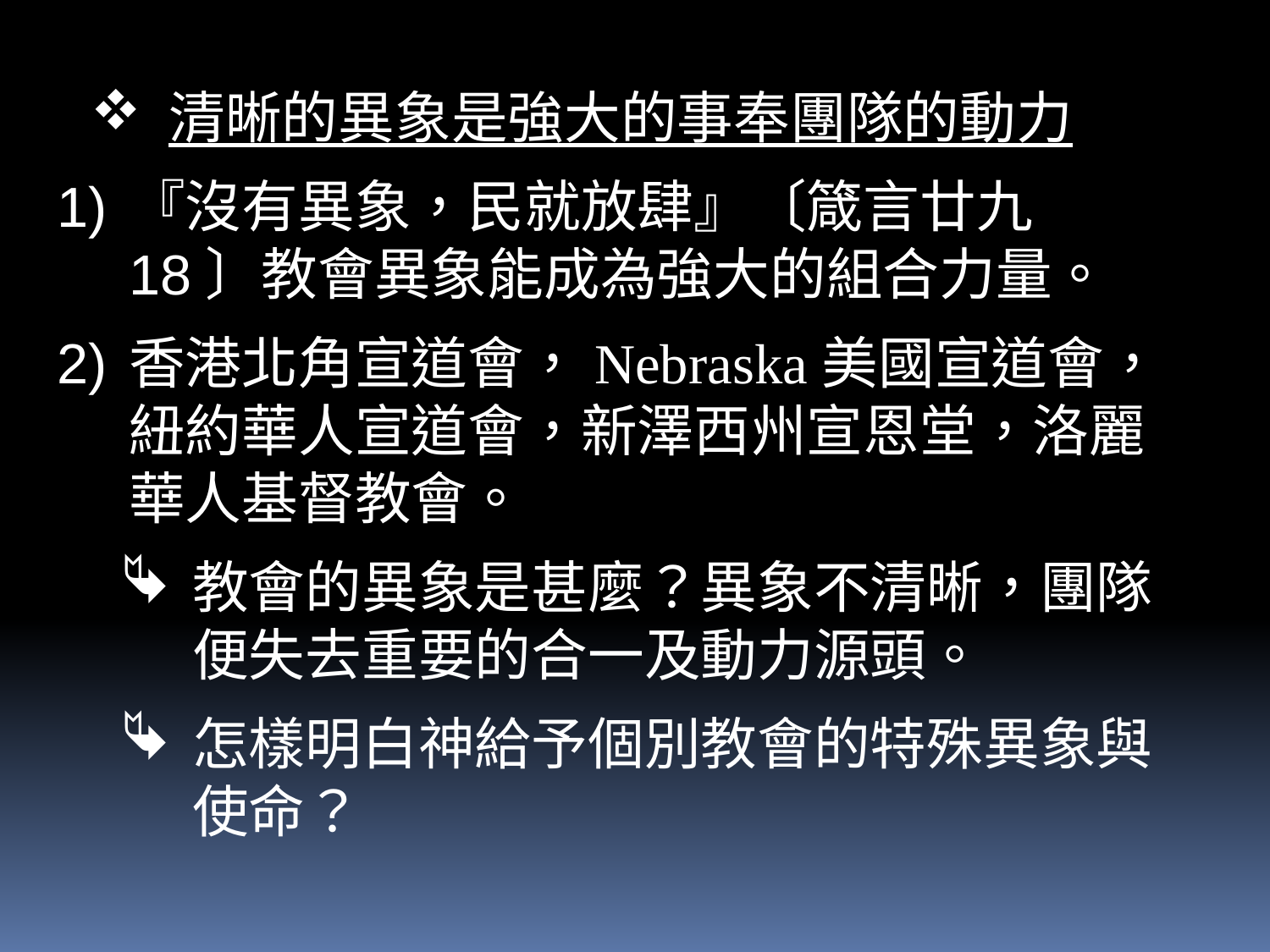

清晰的異象是強大的事奉團隊的動力
『沒有異象，民就放肆』〔箴言廿九18〕教會異象能成為強大的組合力量。
香港北角宣道會，Nebraska美國宣道會，紐約華人宣道會，新澤西州宣恩堂，洛麗華人基督教會。
教會的異象是甚麼？異象不清晰，團隊便失去重要的合一及動力源頭。
怎樣明白神給予個別教會的特殊異象與使命？